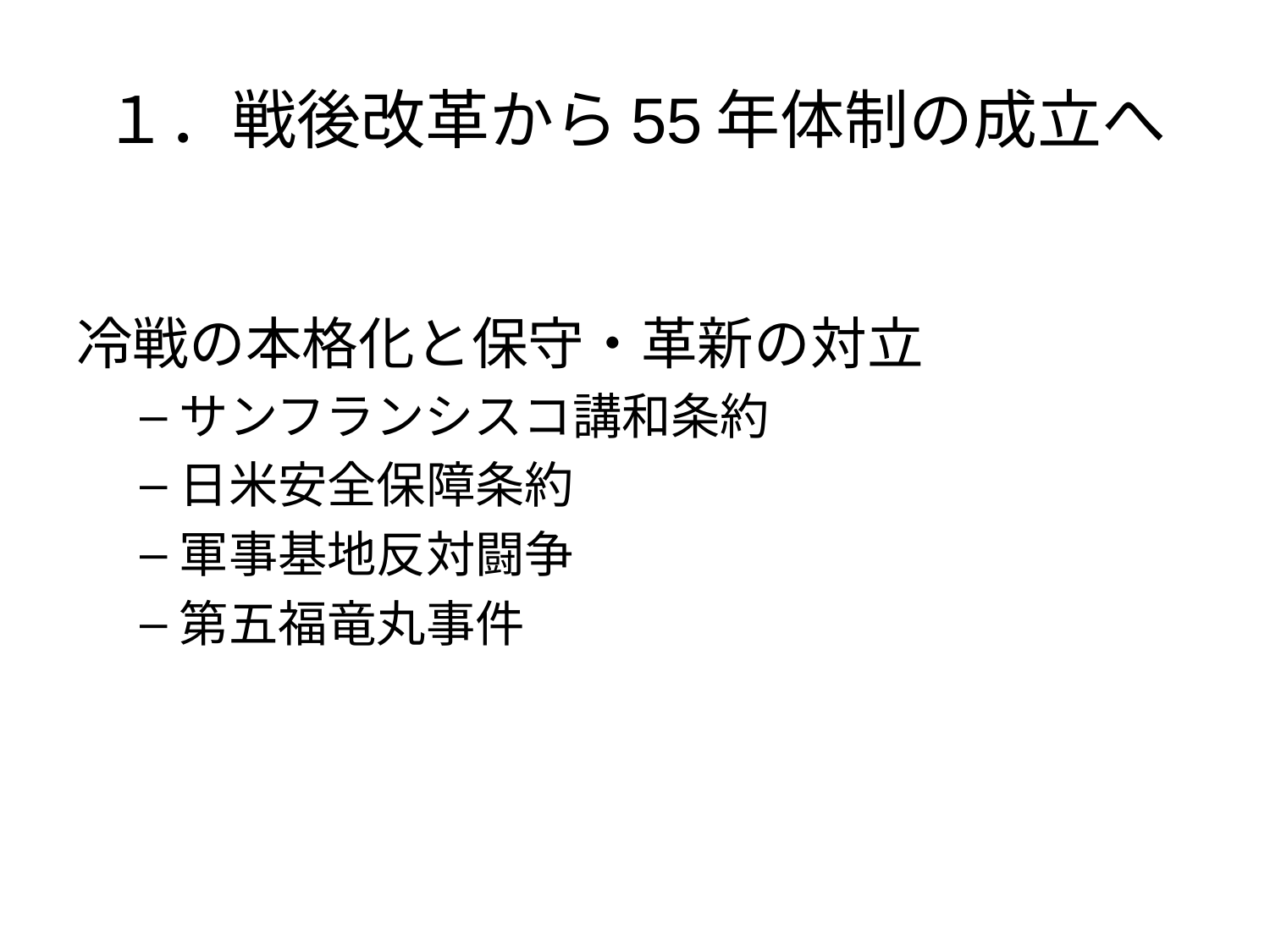

# １．戦後改革から55年体制の成立へ

冷戦の本格化と保守・革新の対立
サンフランシスコ講和条約
日米安全保障条約
軍事基地反対闘争
第五福竜丸事件